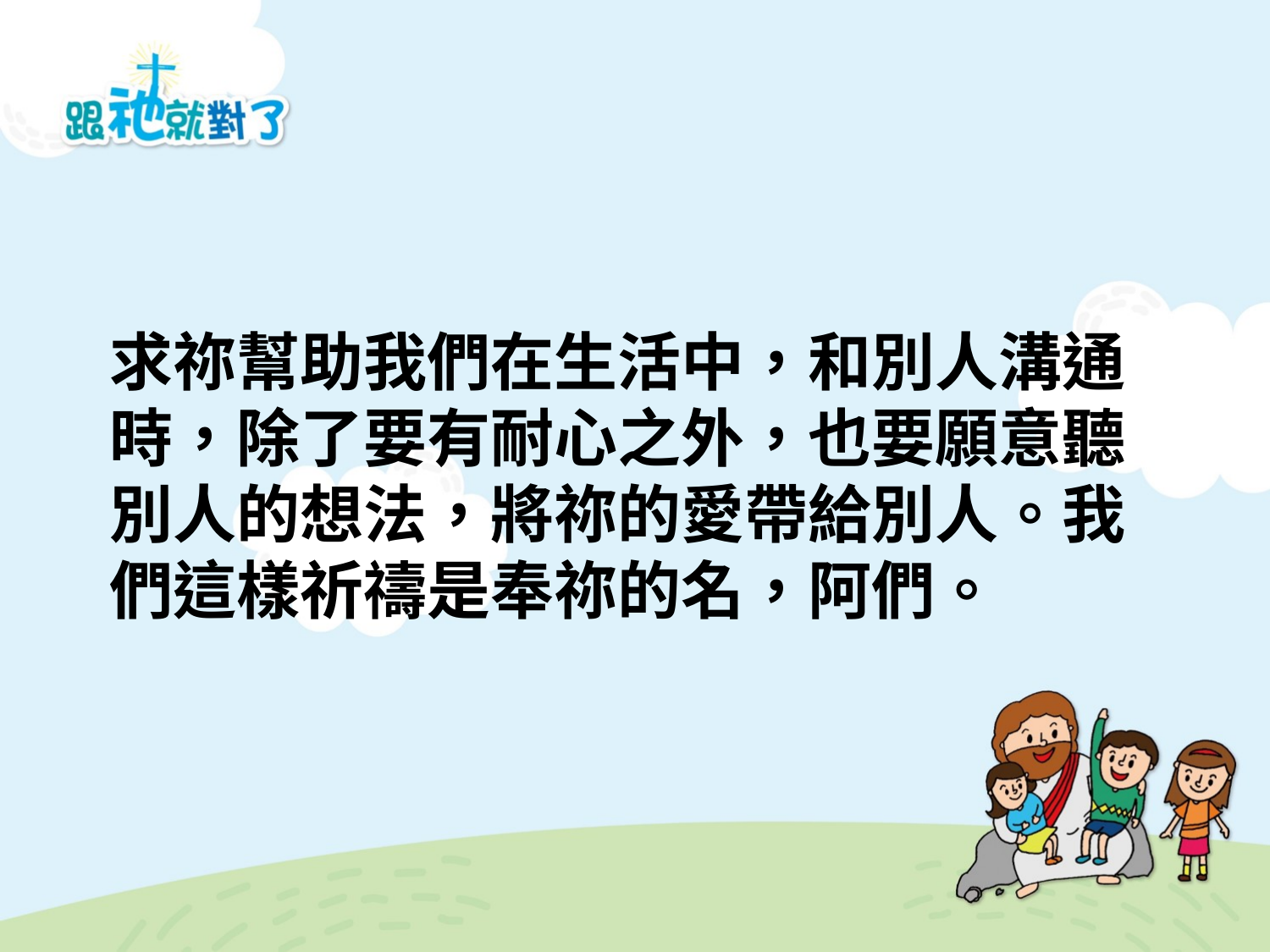

求祢幫助我們在生活中，和別人溝通時，除了要有耐心之外，也要願意聽別人的想法，將祢的愛帶給別人。我們這樣祈禱是奉祢的名，阿們。